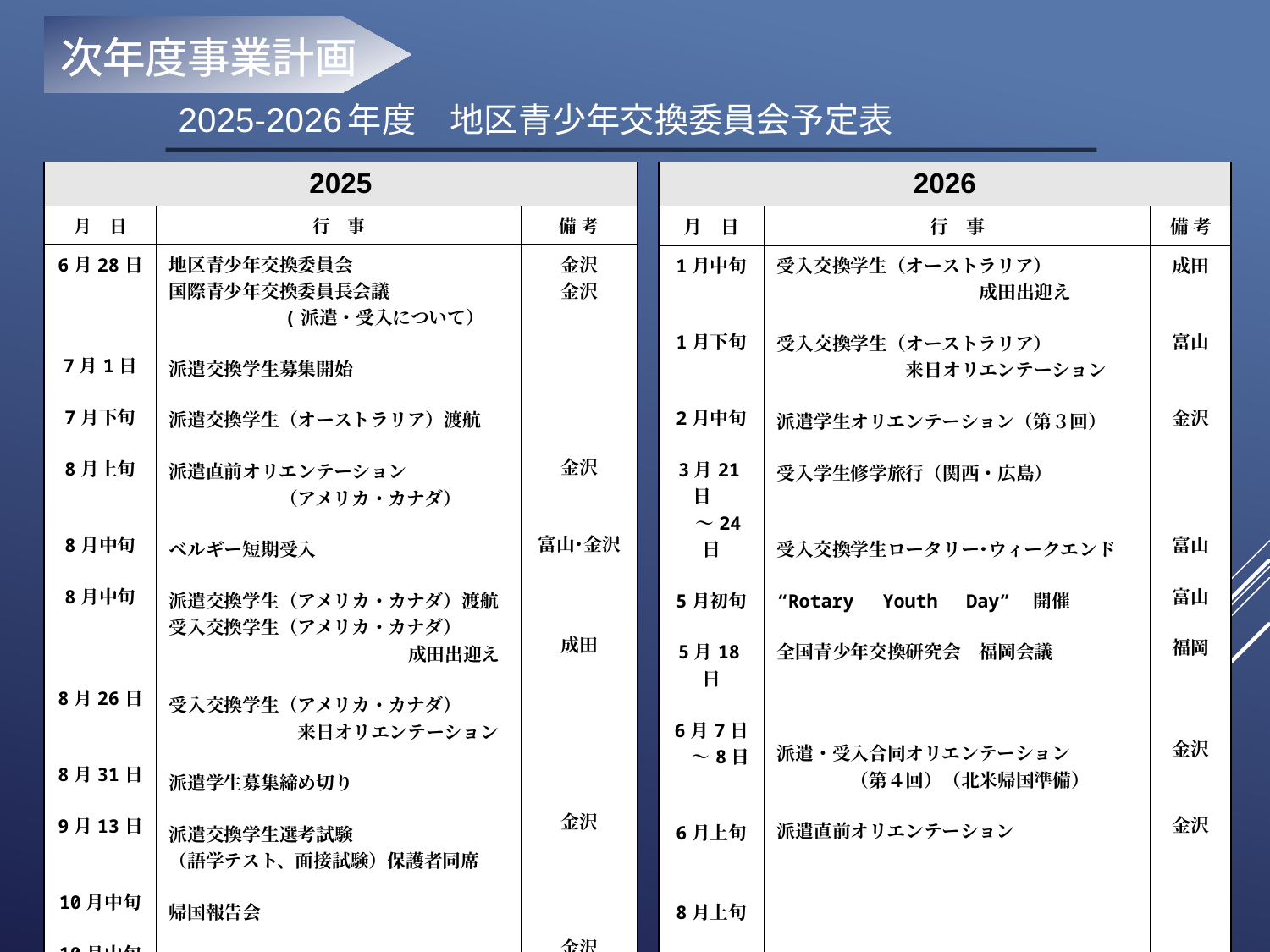

次年度事業計画
# 2025-2026年度　地区青少年交換委員会予定表
| 2025 |  |  |
| --- | --- | --- |
| 月　日 | 行　事 | 備 考 |
| 6月28日 7月1日 7月下旬 8月上旬 8月中旬 8月中旬 8月26日 8月31日 9月13日 10月中旬 10月中旬 12月中旬 | 地区青少年交換委員会 国際青少年交換委員長会議 　　　　　　(派遣・受入について） 派遣交換学生募集開始 派遣交換学生（オーストラリア）渡航 派遣直前オリエンテーション 　　　　　　（アメリカ・カナダ） ベルギー短期受入 派遣交換学生（アメリカ・カナダ）渡航 受入交換学生（アメリカ・カナダ） 　　　　　　　　　　　　　成田出迎え 受入交換学生（アメリカ・カナダ） 　　　　　　　来日オリエンテーション 派遣学生募集締め切り 派遣交換学生選考試験 （語学テスト、面接試験）保護者同席 帰国報告会 派遣学生オリエンテーション（第１回） 派遣・受入合同オリエンテーション　 （第２回）（オーストラリア帰国準備） | 金沢 金沢 金沢 富山･金沢 成田 金沢 金沢 金沢 |
| 2026 |  |  |
| --- | --- | --- |
| 月　日 | 行　事 | 備 考 |
| 1月中旬 1月下旬 2月中旬 3月21日　 　～24日 5月初旬 5月18日 6月7日 　～8日 6月上旬 8月上旬 | 受入交換学生（オーストラリア） 　　　　　　　　　　　成田出迎え 受入交換学生（オーストラリア） 　　　　　　　来日オリエンテーション 派遣学生オリエンテーション（第３回） 受入学生修学旅行（関西・広島） 受入交換学生ロータリー･ウィークエンド “Rotary　Youth　Day”　開催 全国青少年交換研究会　福岡会議 派遣・受入合同オリエンテーション 　　　　（第４回）（北米帰国準備） 派遣直前オリエンテーション | 成田 富山 金沢 富山 富山 福岡 金沢 金沢 |